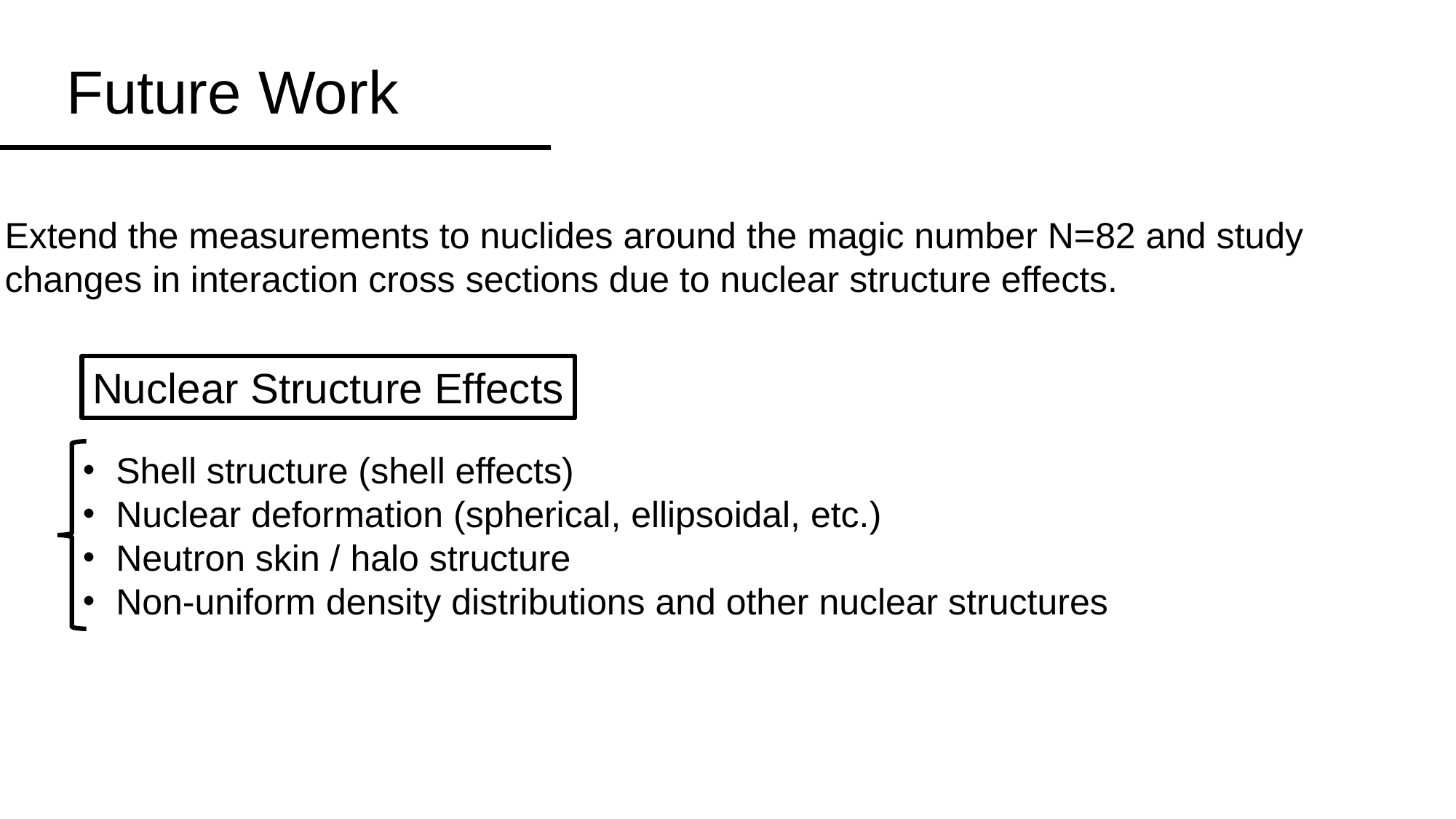

Future Work
Extend the measurements to nuclides around the magic number N=82 and study
changes in interaction cross sections due to nuclear structure effects.
Nuclear Structure Effects

・Shell structure (shell effects)
・Nuclear deformation (spherical, ellipsoidal, etc.)
・Neutron skin / halo structure
・Non-uniform density distributions and other nuclear structures